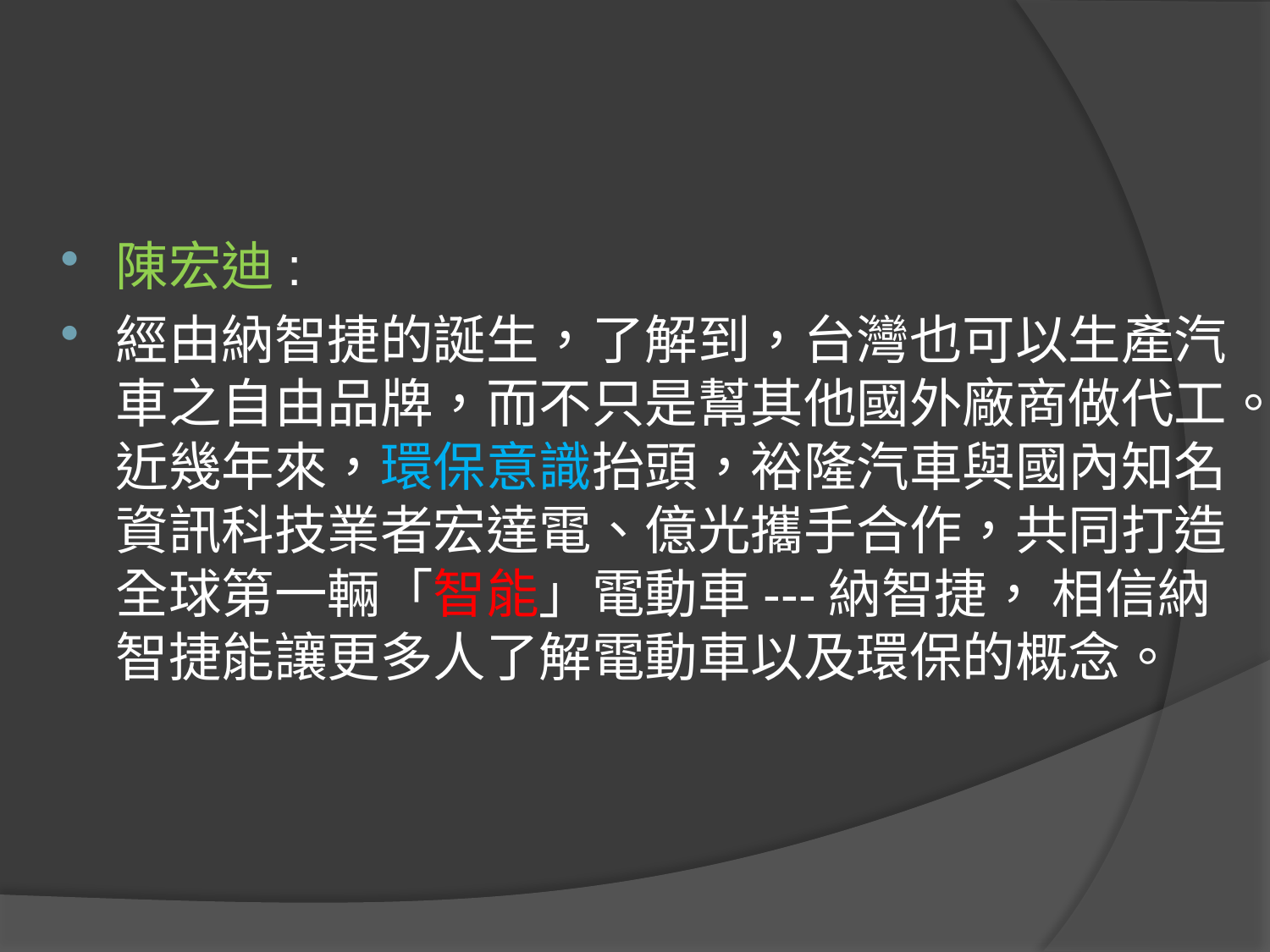

陳宏迪:
經由納智捷的誕生，了解到，台灣也可以生產汽車之自由品牌，而不只是幫其他國外廠商做代工。近幾年來，環保意識抬頭，裕隆汽車與國內知名資訊科技業者宏達電、億光攜手合作，共同打造全球第一輛「智能」電動車---納智捷， 相信納智捷能讓更多人了解電動車以及環保的概念。